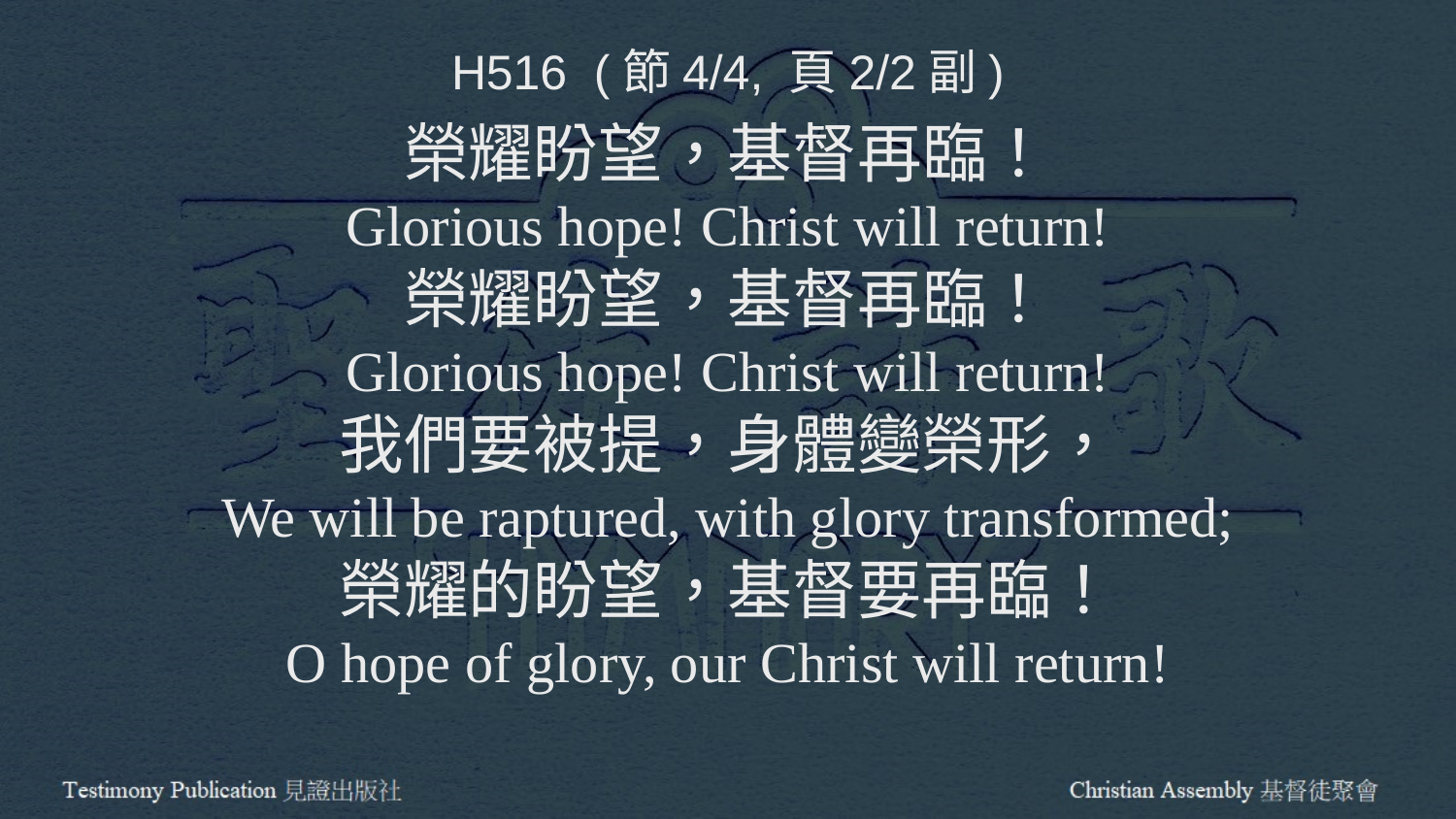

H516  (節4/4, 頁2/2副)
榮耀盼望，基督再臨！
Glorious hope! Christ will return!
榮耀盼望，基督再臨！
Glorious hope! Christ will return!
我們要被提，身體變榮形，
We will be raptured, with glory transformed;
榮耀的盼望，基督要再臨！
O hope of glory, our Christ will return!